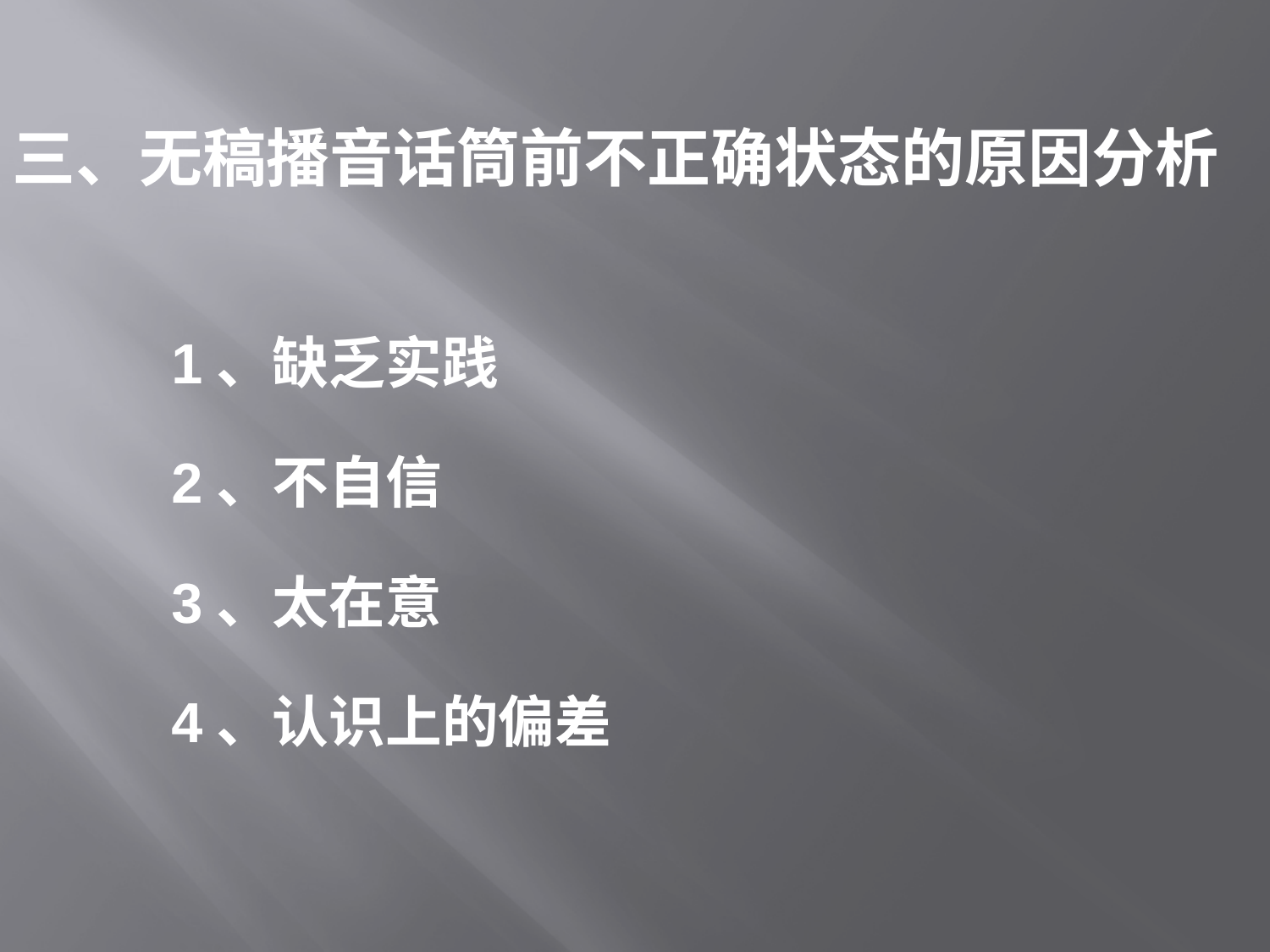

三、无稿播音话筒前不正确状态的原因分析
1、缺乏实践

2、不自信

3、太在意

4、认识上的偏差